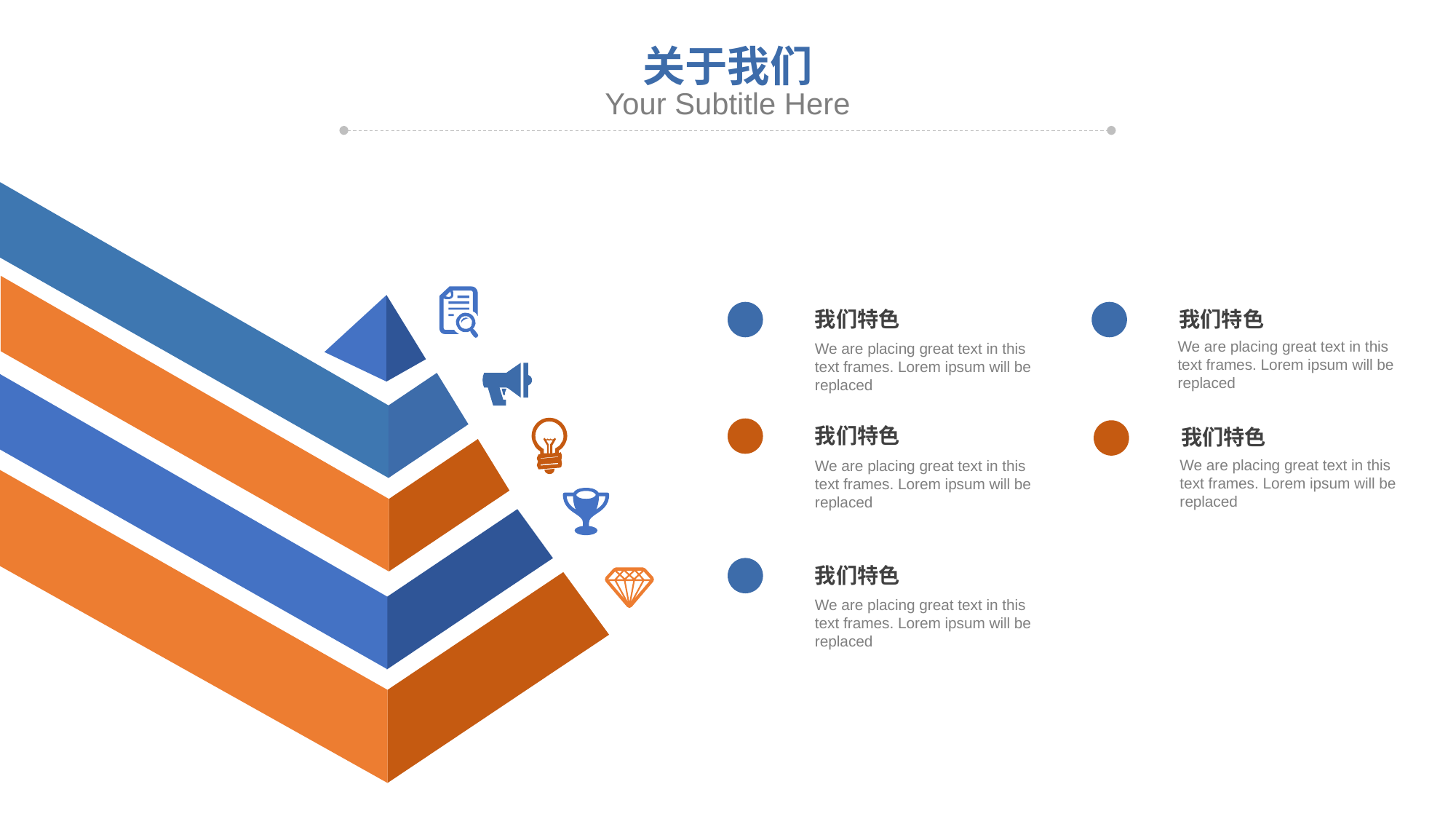

关于我们
Your Subtitle Here

我们特色
我们特色

We are placing great text in this text frames. Lorem ipsum will be replaced
We are placing great text in this text frames. Lorem ipsum will be replaced
我们特色

我们特色

We are placing great text in this text frames. Lorem ipsum will be replaced
We are placing great text in this text frames. Lorem ipsum will be replaced
我们特色

We are placing great text in this text frames. Lorem ipsum will be replaced